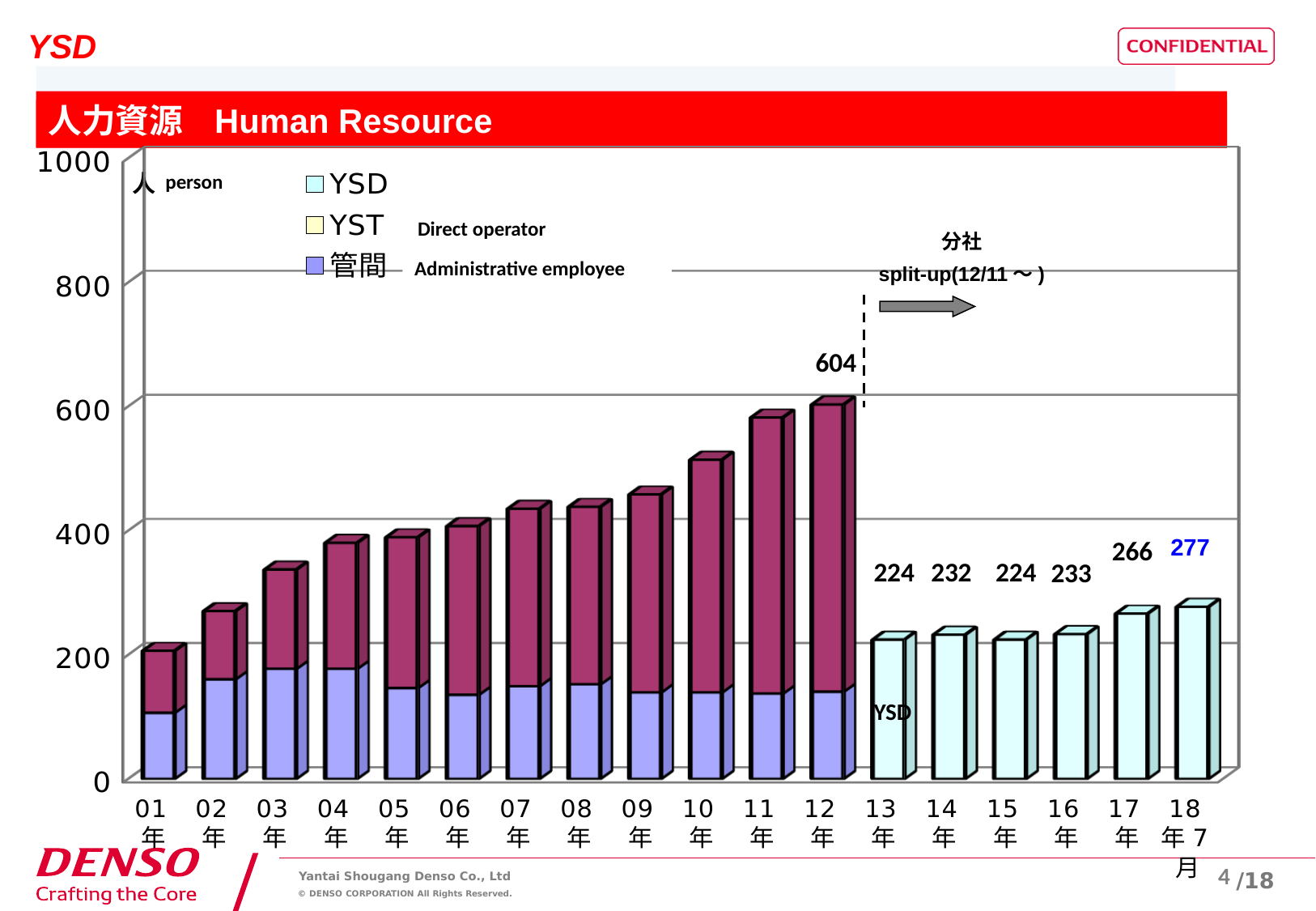

YSD

人力資源  Human Resource
人力资源 Human Resource

[unsupported chart]

person
人
Direct operator
分社
split-up(12/11～)
Administrative employee

604
266
277
224
232
224
233
YSD
4